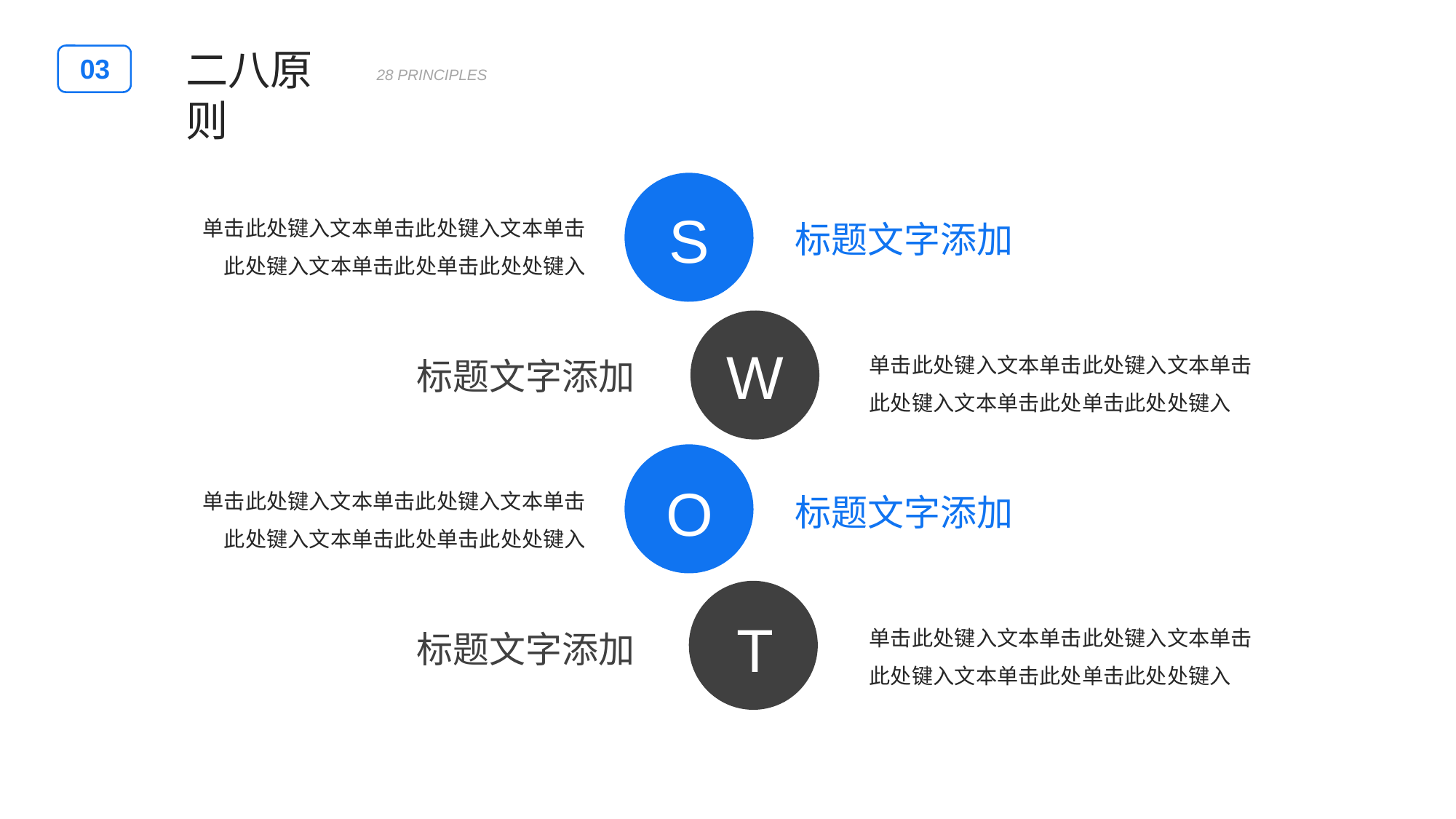

BY YUSHEN
二八原则

03
28 PRINCIPLES

S
单击此处键入文本单击此处键入文本单击此处键入文本单击此处单击此处处键入
标题文字添加

W
单击此处键入文本单击此处键入文本单击此处键入文本单击此处单击此处处键入
标题文字添加

O
单击此处键入文本单击此处键入文本单击此处键入文本单击此处单击此处处键入
标题文字添加

T
单击此处键入文本单击此处键入文本单击此处键入文本单击此处单击此处处键入
标题文字添加